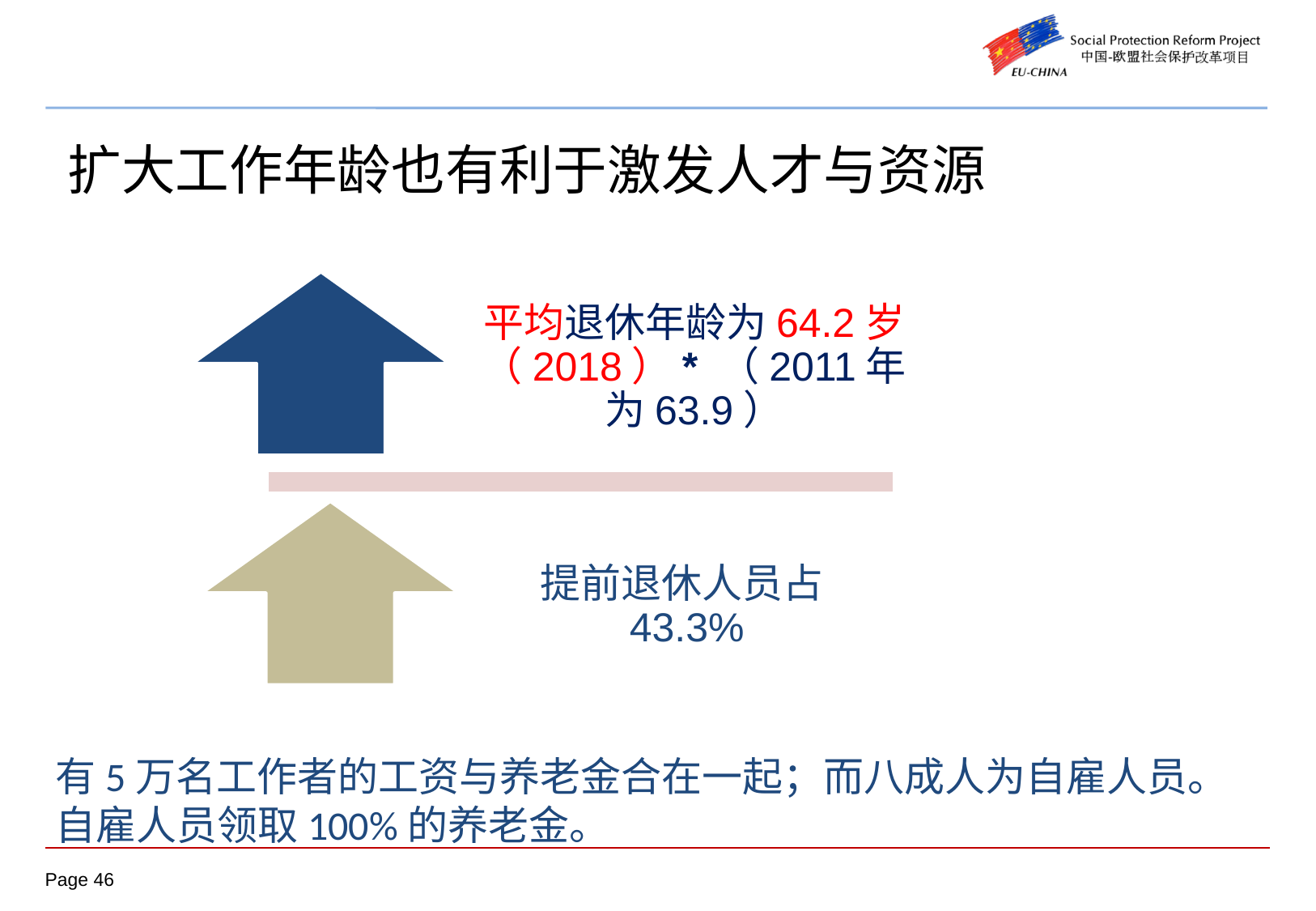

#
扩大工作年龄也有利于激发人才与资源

平均退休年龄为64.2岁（2018）* （2011年为63.9）
提前退休人员占43.3%
有5万名工作者的工资与养老金合在一起；而八成人为自雇人员。
自雇人员领取100%的养老金。